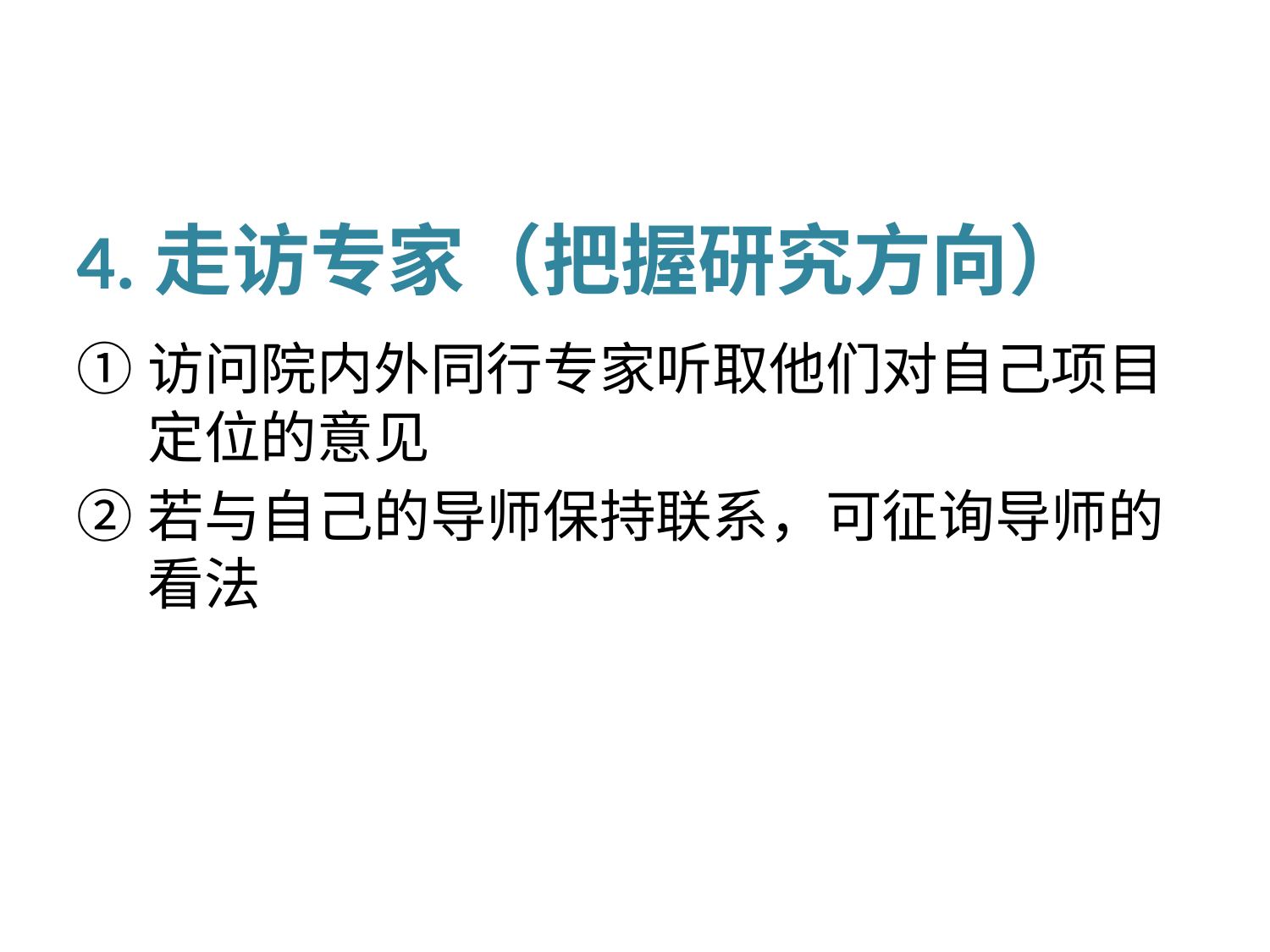

# 4.走访专家（把握研究方向）
访问院内外同行专家听取他们对自己项目定位的意见
若与自己的导师保持联系，可征询导师的看法